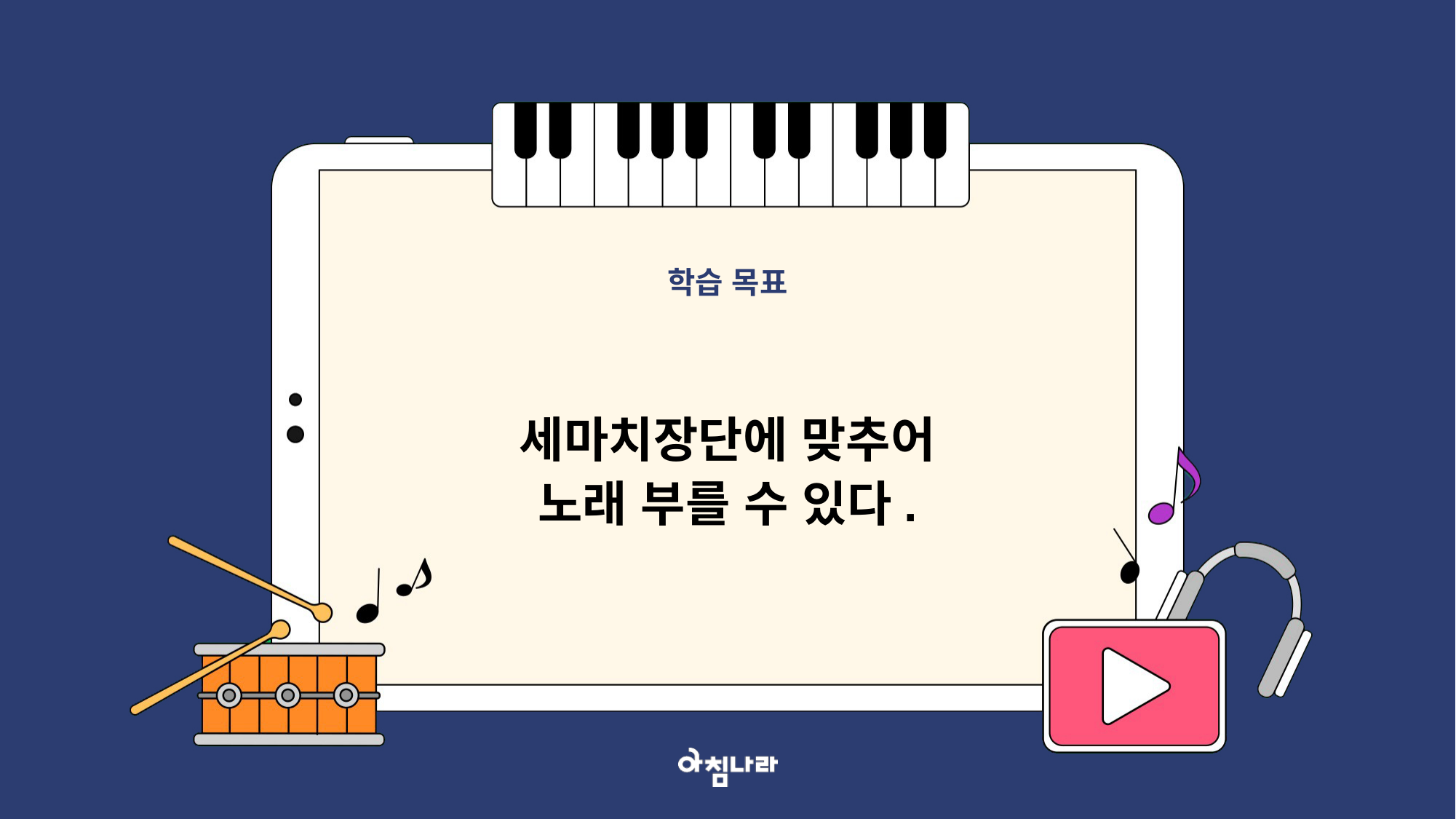

학습 목표
세마치장단에 맞추어
노래 부를 수 있다.